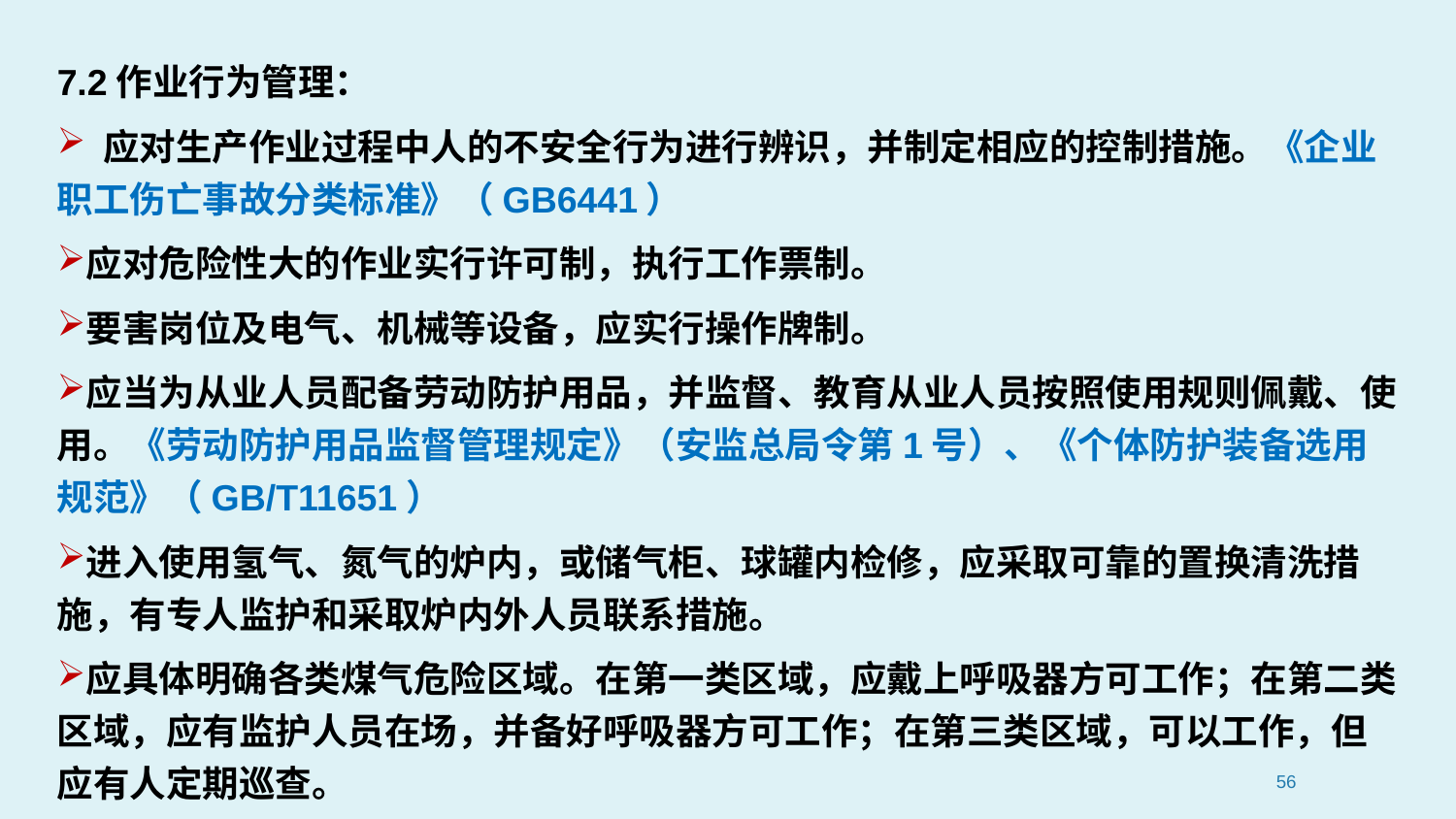

7.2作业行为管理：
 应对生产作业过程中人的不安全行为进行辨识，并制定相应的控制措施。《企业职工伤亡事故分类标准》（GB6441）
应对危险性大的作业实行许可制，执行工作票制。
要害岗位及电气、机械等设备，应实行操作牌制。
应当为从业人员配备劳动防护用品，并监督、教育从业人员按照使用规则佩戴、使用。《劳动防护用品监督管理规定》（安监总局令第1号）、《个体防护装备选用规范》（GB/T11651）
进入使用氢气、氮气的炉内，或储气柜、球罐内检修，应采取可靠的置换清洗措施，有专人监护和采取炉内外人员联系措施。
应具体明确各类煤气危险区域。在第一类区域，应戴上呼吸器方可工作；在第二类区域，应有监护人员在场，并备好呼吸器方可工作；在第三类区域，可以工作，但应有人定期巡查。
                                     56